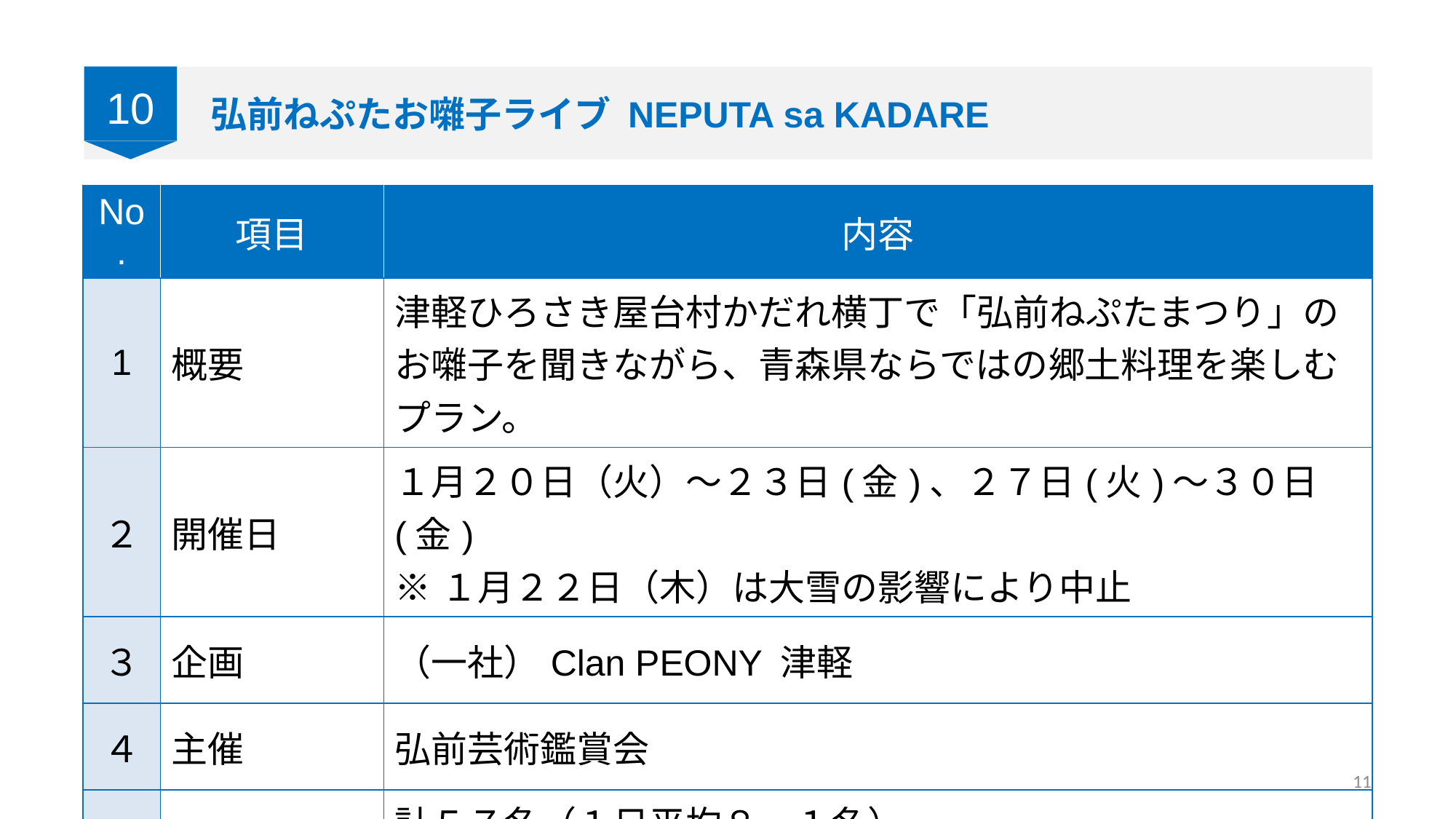

10
弘前ねぷたお囃子ライブ NEPUTA sa KADARE

| No. | 項目 | 内容 |
| --- | --- | --- |
| 1 | 概要 | 津軽ひろさき屋台村かだれ横丁で「弘前ねぷたまつり」のお囃子を聞きながら、青森県ならではの郷土料理を楽しむプラン。 |
| ２ | 開催日 | １月２０日（火）～２３日(金)、２７日(火)～３０日(金) ※１月２２日（木）は大雪の影響により中止 |
| ３ | 企画 | （一社）Clan PEONY 津軽 |
| ４ | 主催 | 弘前芸術鑑賞会 |
| ５ | 利用者数 | 計５７名（１日平均８．１名）　 　計２７３，０００円の売上 |
11